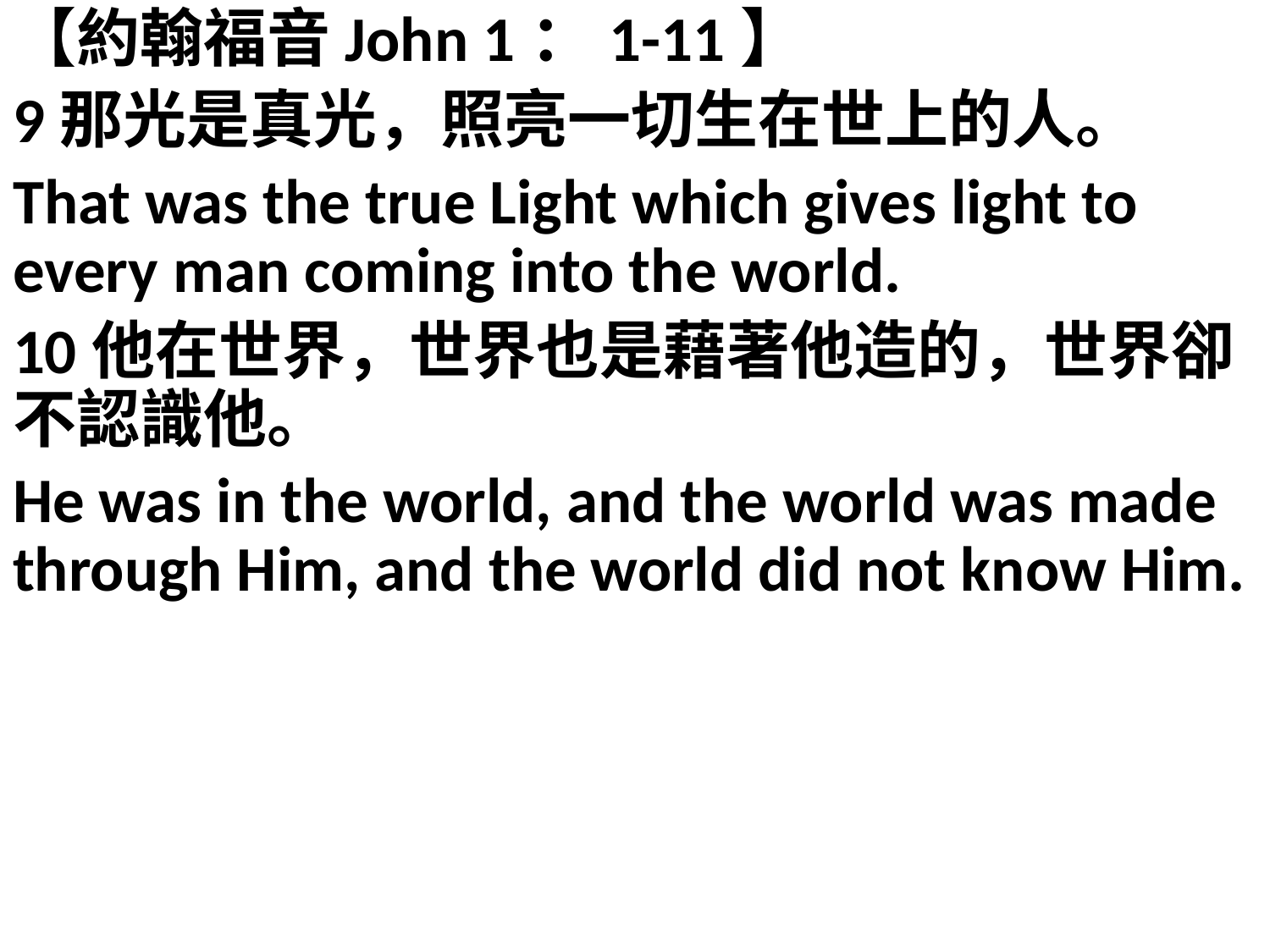

【約翰福音John 1：1-11】
9那光是真光，照亮一切生在世上的人。
That was the true Light which gives light to every man coming into the world.
10他在世界，世界也是藉著他造的，世界卻不認識他。
He was in the world, and the world was made through Him, and the world did not know Him.